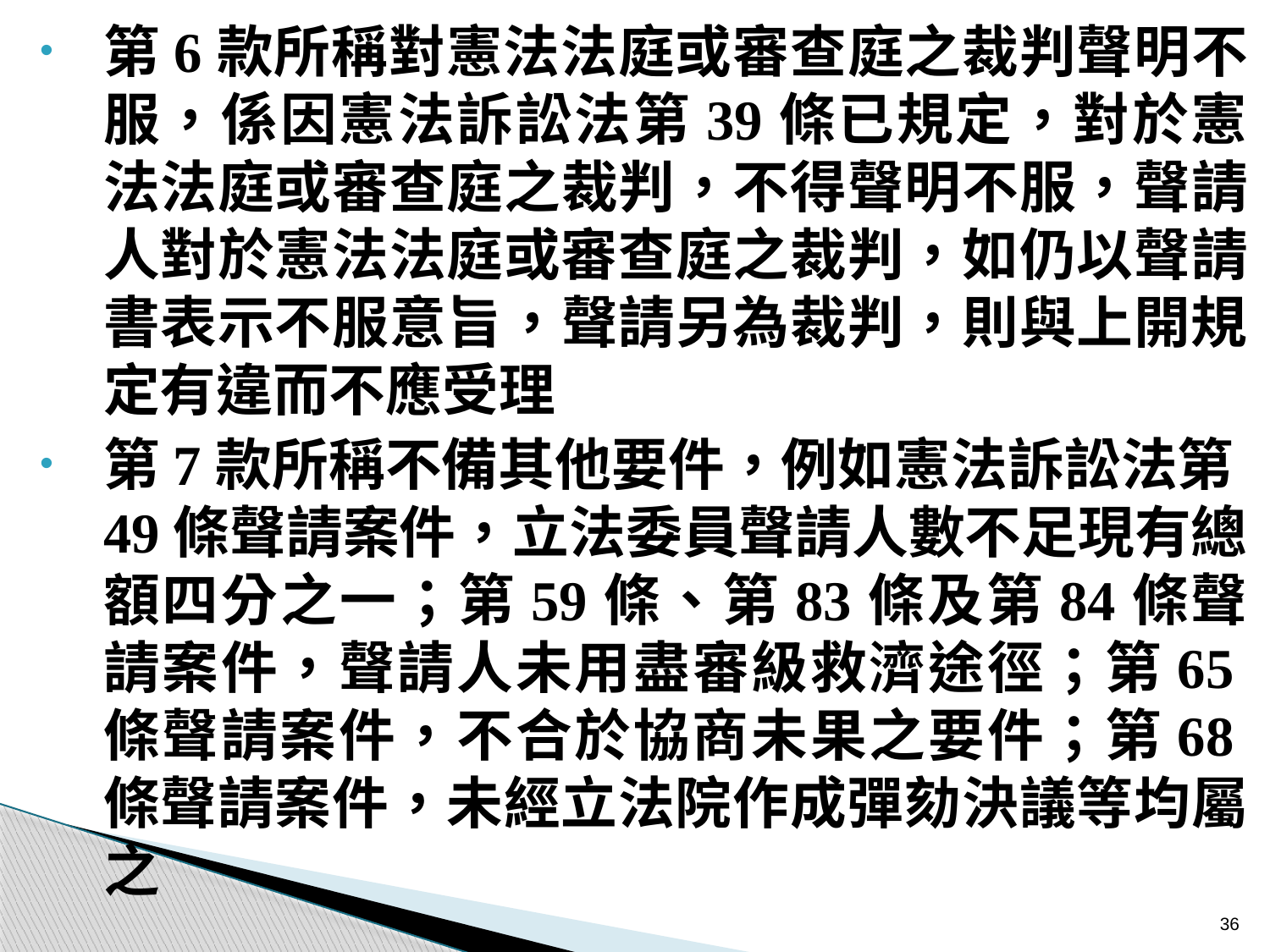

第6款所稱對憲法法庭或審查庭之裁判聲明不服，係因憲法訴訟法第39條已規定，對於憲法法庭或審查庭之裁判，不得聲明不服，聲請人對於憲法法庭或審查庭之裁判，如仍以聲請書表示不服意旨，聲請另為裁判，則與上開規定有違而不應受理
第7款所稱不備其他要件，例如憲法訴訟法第49條聲請案件，立法委員聲請人數不足現有總額四分之一；第59條、第83條及第84條聲請案件，聲請人未用盡審級救濟途徑；第65條聲請案件，不合於協商未果之要件；第68條聲請案件，未經立法院作成彈劾決議等均屬之

36